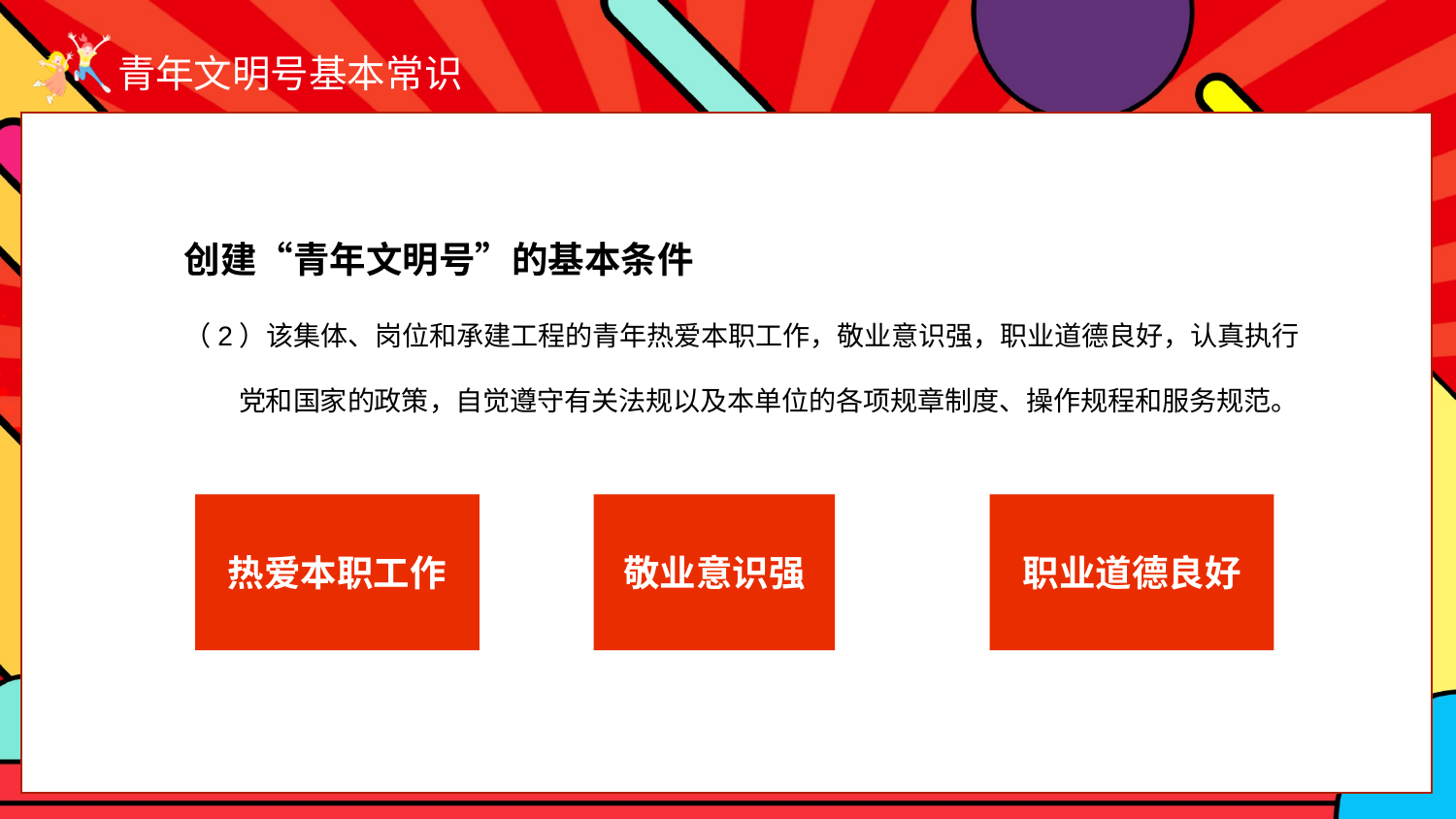

创建“青年文明号”的基本条件
（2）该集体、岗位和承建工程的青年热爱本职工作，敬业意识强，职业道德良好，认真执行党和国家的政策，自觉遵守有关法规以及本单位的各项规章制度、操作规程和服务规范。

热爱本职工作
敬业意识强
职业道德良好